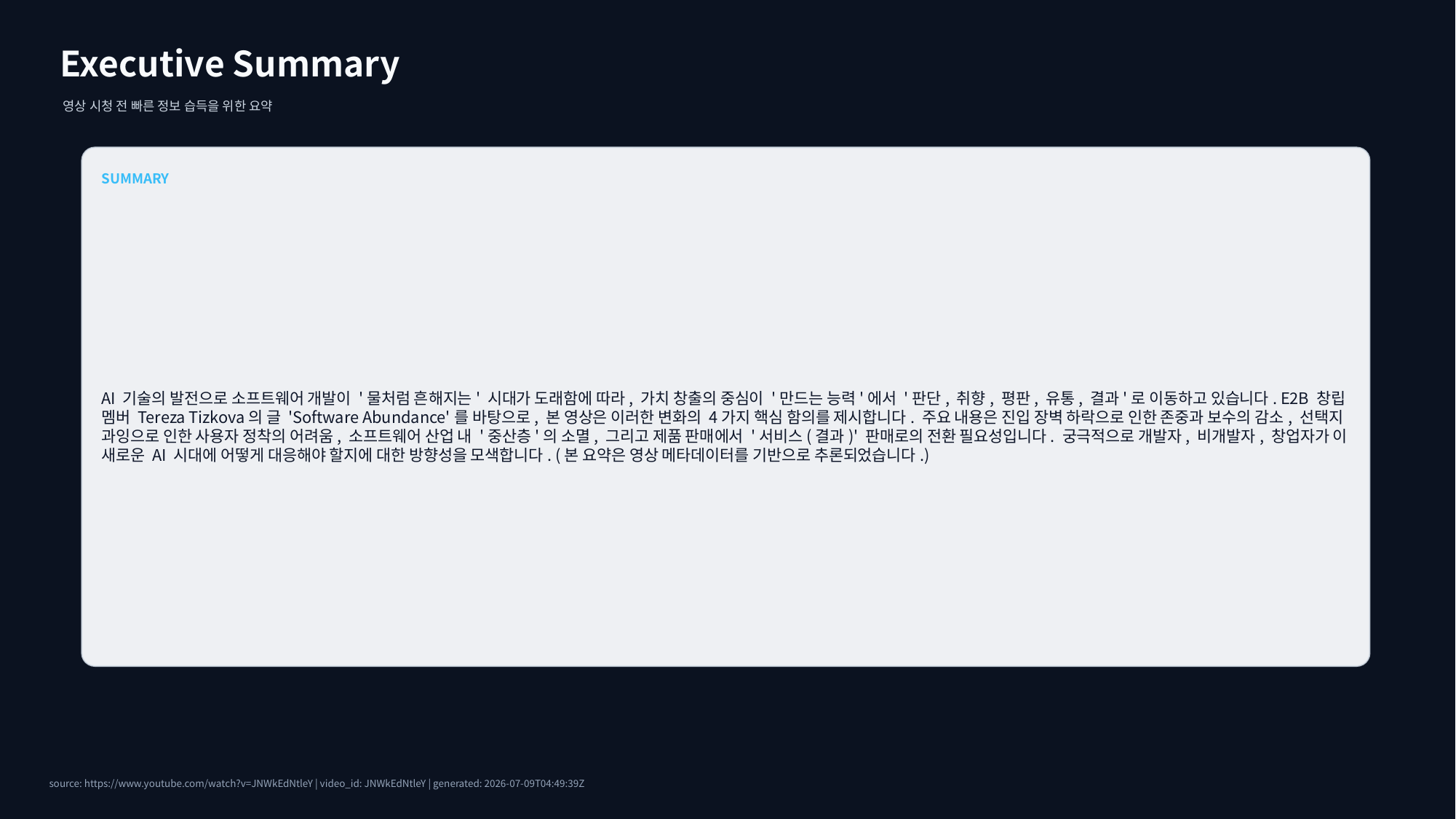

Executive Summary
영상 시청 전 빠른 정보 습득을 위한 요약

SUMMARY
AI 기술의 발전으로 소프트웨어 개발이 '물처럼 흔해지는' 시대가 도래함에 따라, 가치 창출의 중심이 '만드는 능력'에서 '판단, 취향, 평판, 유통, 결과'로 이동하고 있습니다. E2B 창립 멤버 Tereza Tizkova의 글 'Software Abundance'를 바탕으로, 본 영상은 이러한 변화의 4가지 핵심 함의를 제시합니다. 주요 내용은 진입 장벽 하락으로 인한 존중과 보수의 감소, 선택지 과잉으로 인한 사용자 정착의 어려움, 소프트웨어 산업 내 '중산층'의 소멸, 그리고 제품 판매에서 '서비스(결과)' 판매로의 전환 필요성입니다. 궁극적으로 개발자, 비개발자, 창업자가 이 새로운 AI 시대에 어떻게 대응해야 할지에 대한 방향성을 모색합니다. (본 요약은 영상 메타데이터를 기반으로 추론되었습니다.)
source: https://www.youtube.com/watch?v=JNWkEdNtleY | video_id: JNWkEdNtleY | generated: 2026-07-09T04:49:39Z